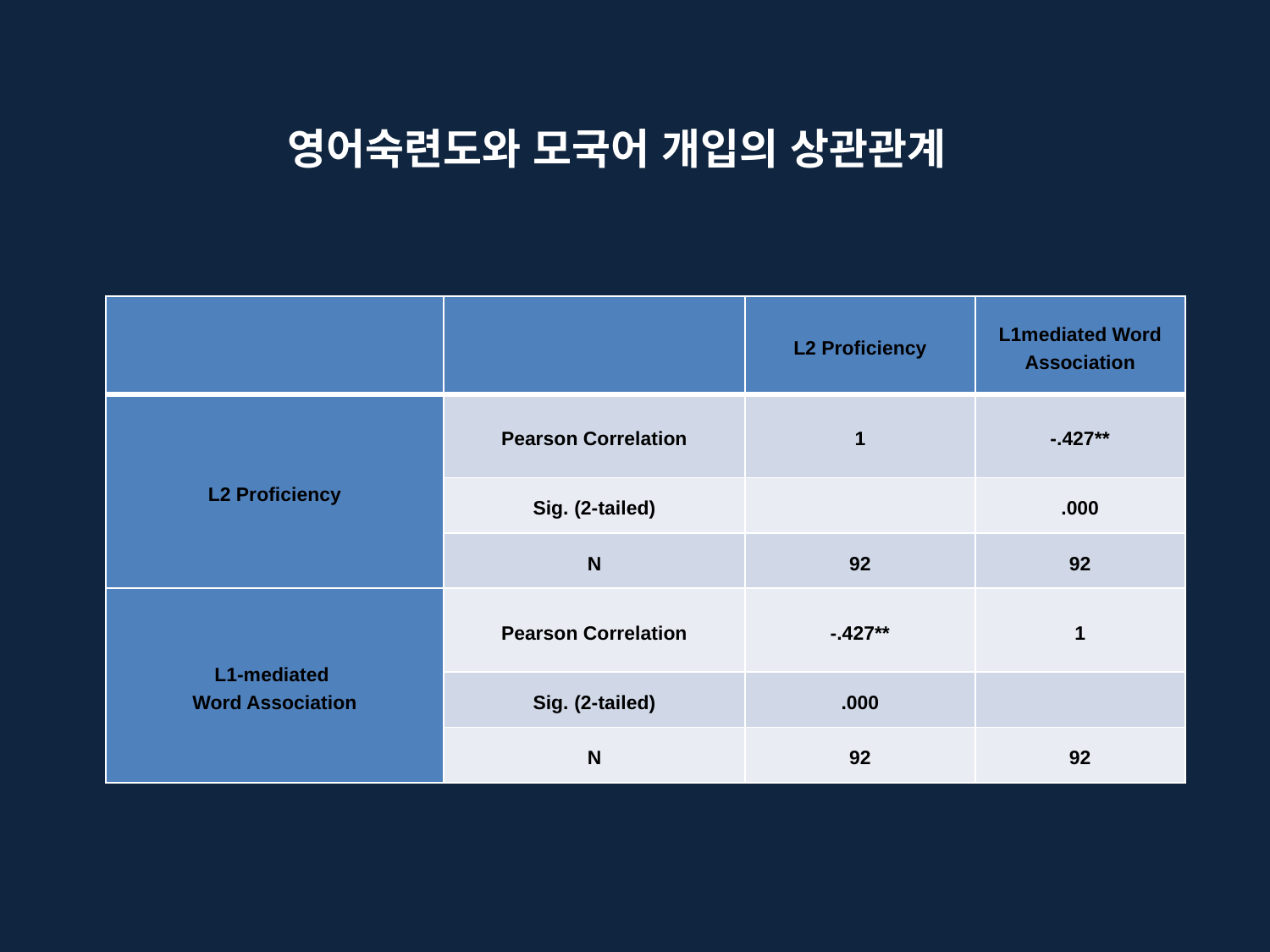

영어숙련도와 모국어 개입의 상관관계
|  |  | L2 Proficiency | L1mediated Word Association |
| --- | --- | --- | --- |
| L2 Proficiency | Pearson Correlation | 1 | -.427\*\* |
|  | Sig. (2-tailed) |  | .000 |
|  | N | 92 | 92 |
| L1-mediated Word Association | Pearson Correlation | -.427\*\* | 1 |
|  | Sig. (2-tailed) | .000 |  |
|  | N | 92 | 92 |